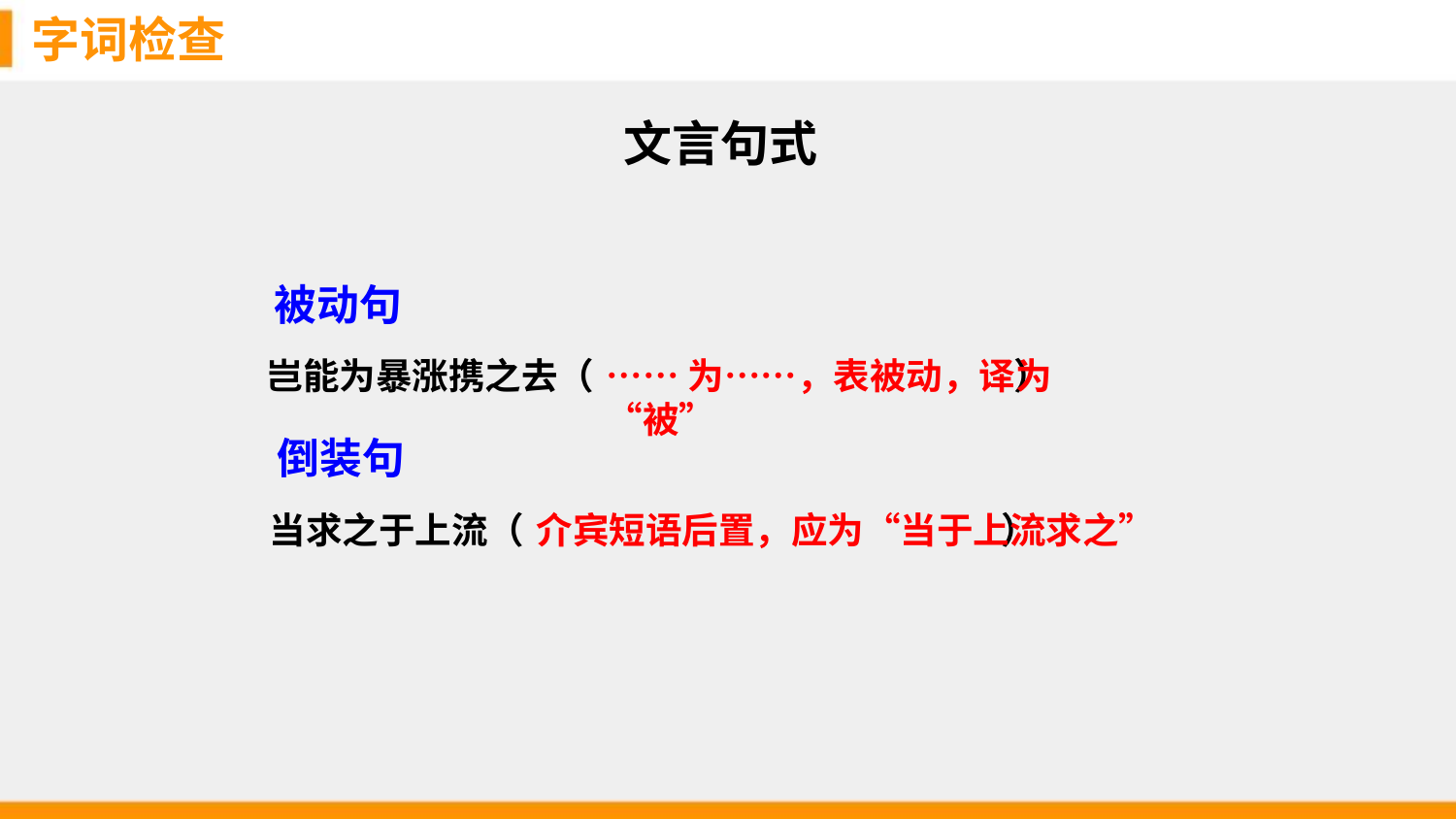

字词检查
文言句式
被动句
岂能为暴涨携之去（                                                   ）
……为……，表被动，译为“被”
倒装句
当求之于上流（                                                          ）
介宾短语后置，应为“当于上流求之”